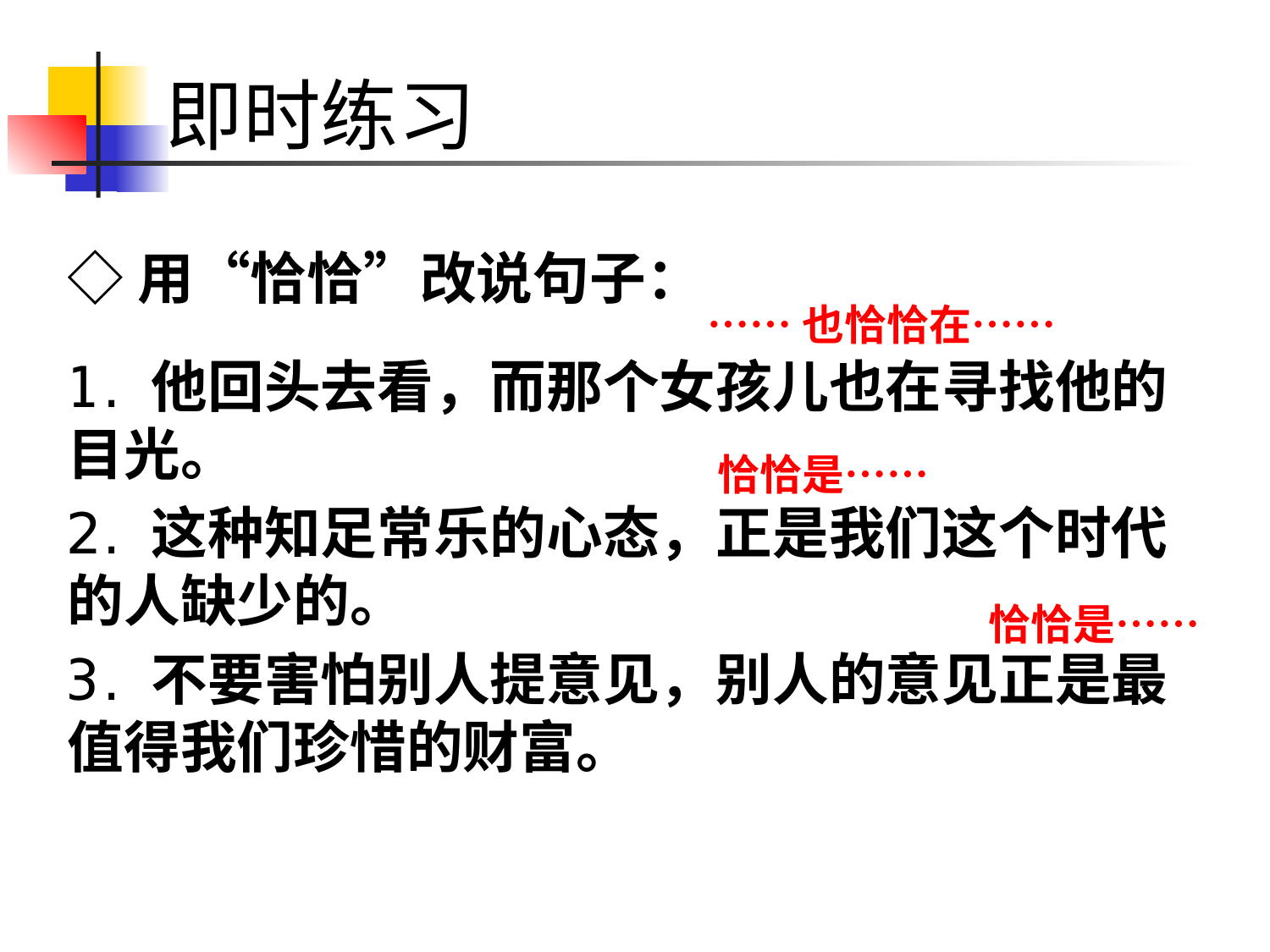

# 即时练习
◇用“恰恰”改说句子：

1. 他回头去看，而那个女孩儿也在寻找他的目光。
2. 这种知足常乐的心态，正是我们这个时代的人缺少的。
3. 不要害怕别人提意见，别人的意见正是最值得我们珍惜的财富。
……也恰恰在……
恰恰是……
恰恰是……